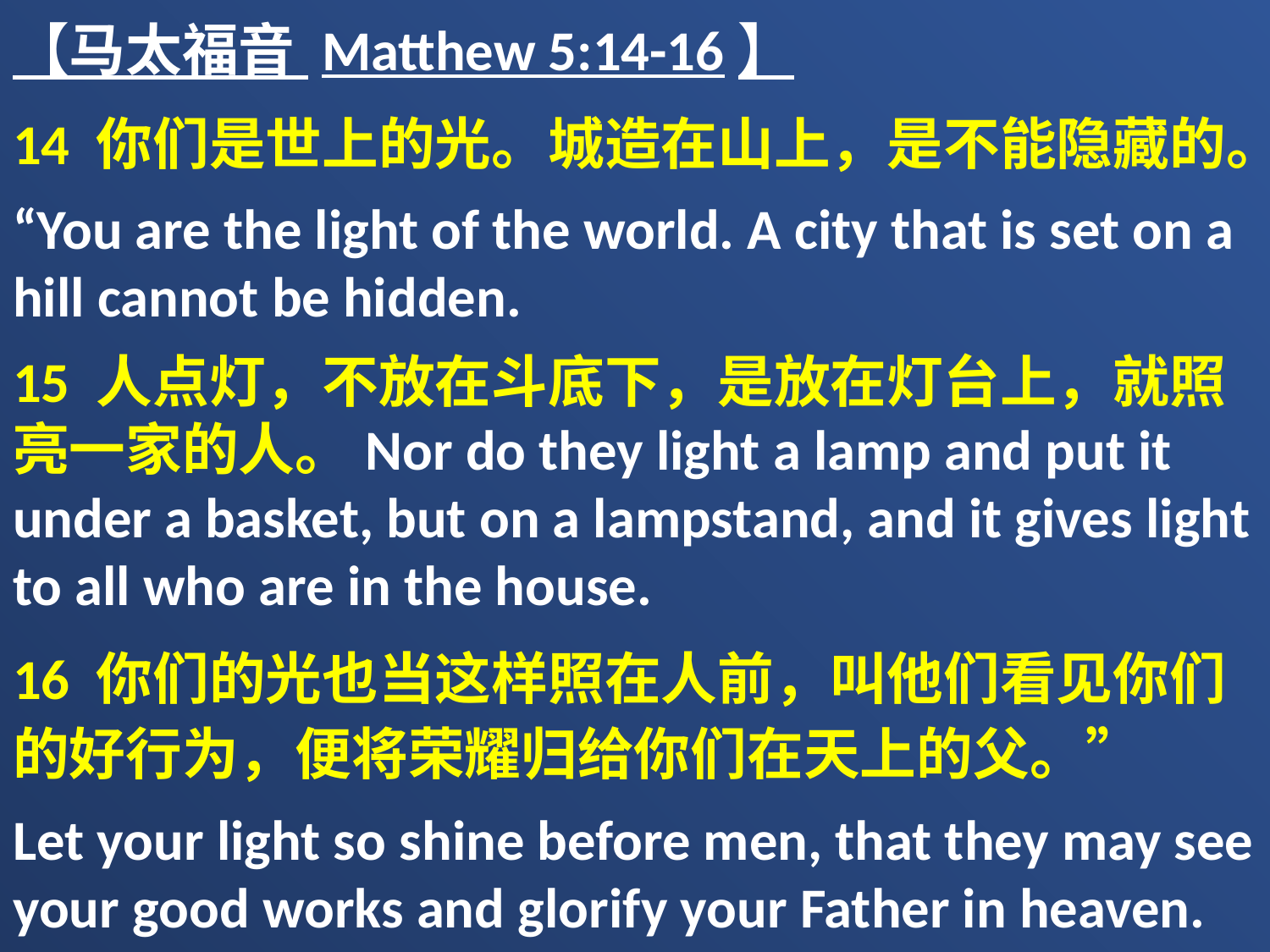

【马太福音 Matthew 5:14-16】
14 你们是世上的光。城造在山上，是不能隐藏的。
“You are the light of the world. A city that is set on a hill cannot be hidden.
15 人点灯，不放在斗底下，是放在灯台上，就照亮一家的人。Nor do they light a lamp and put it under a basket, but on a lampstand, and it gives light to all who are in the house.
16 你们的光也当这样照在人前，叫他们看见你们的好行为，便将荣耀归给你们在天上的父。”
Let your light so shine before men, that they may see your good works and glorify your Father in heaven.